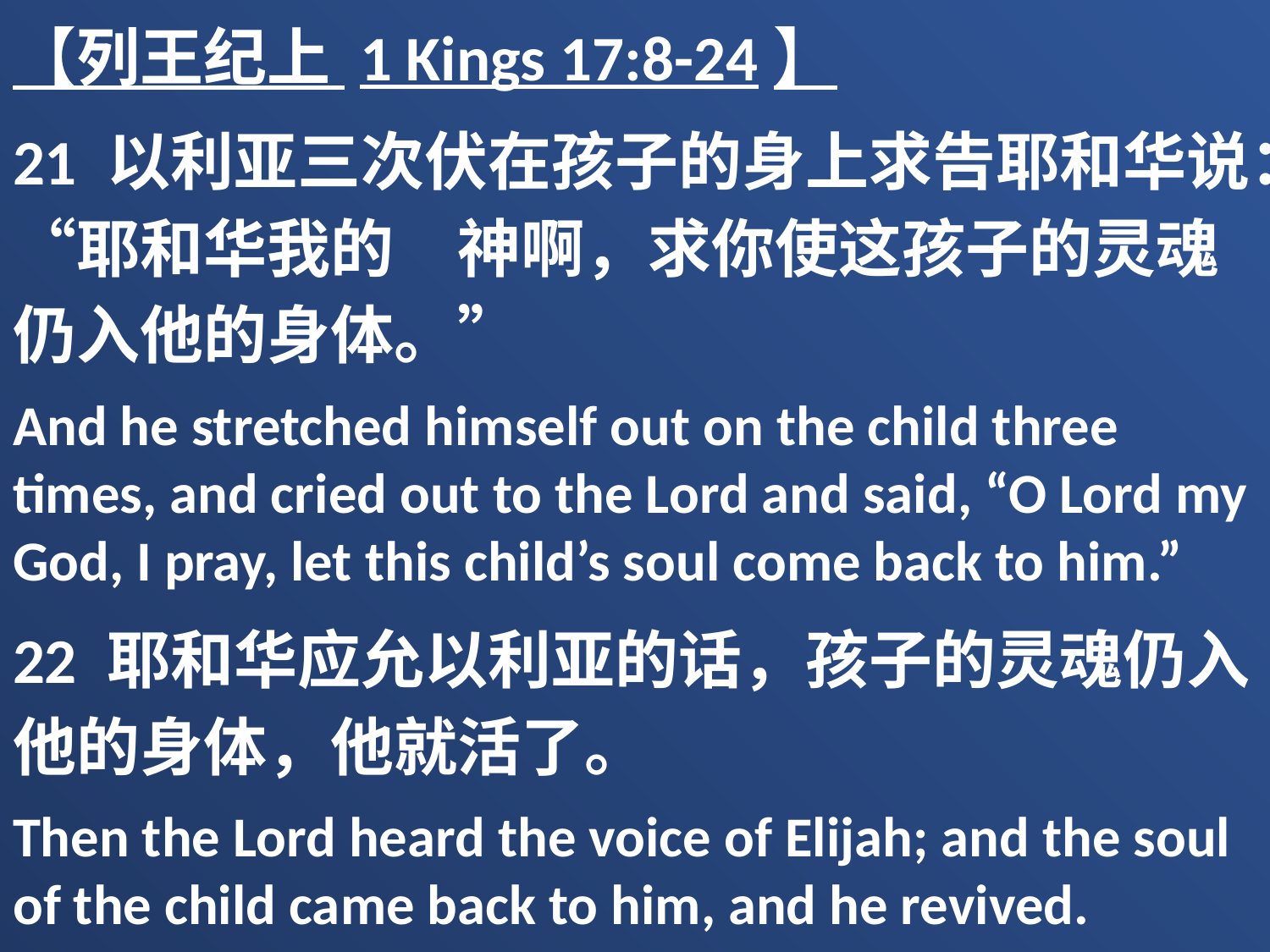

【列王纪上 1 Kings 17:8-24】
21 以利亚三次伏在孩子的身上求告耶和华说：“耶和华我的　神啊，求你使这孩子的灵魂仍入他的身体。”
And he stretched himself out on the child three times, and cried out to the Lord and said, “O Lord my God, I pray, let this child’s soul come back to him.”
22 耶和华应允以利亚的话，孩子的灵魂仍入他的身体，他就活了。
Then the Lord heard the voice of Elijah; and the soul of the child came back to him, and he revived.